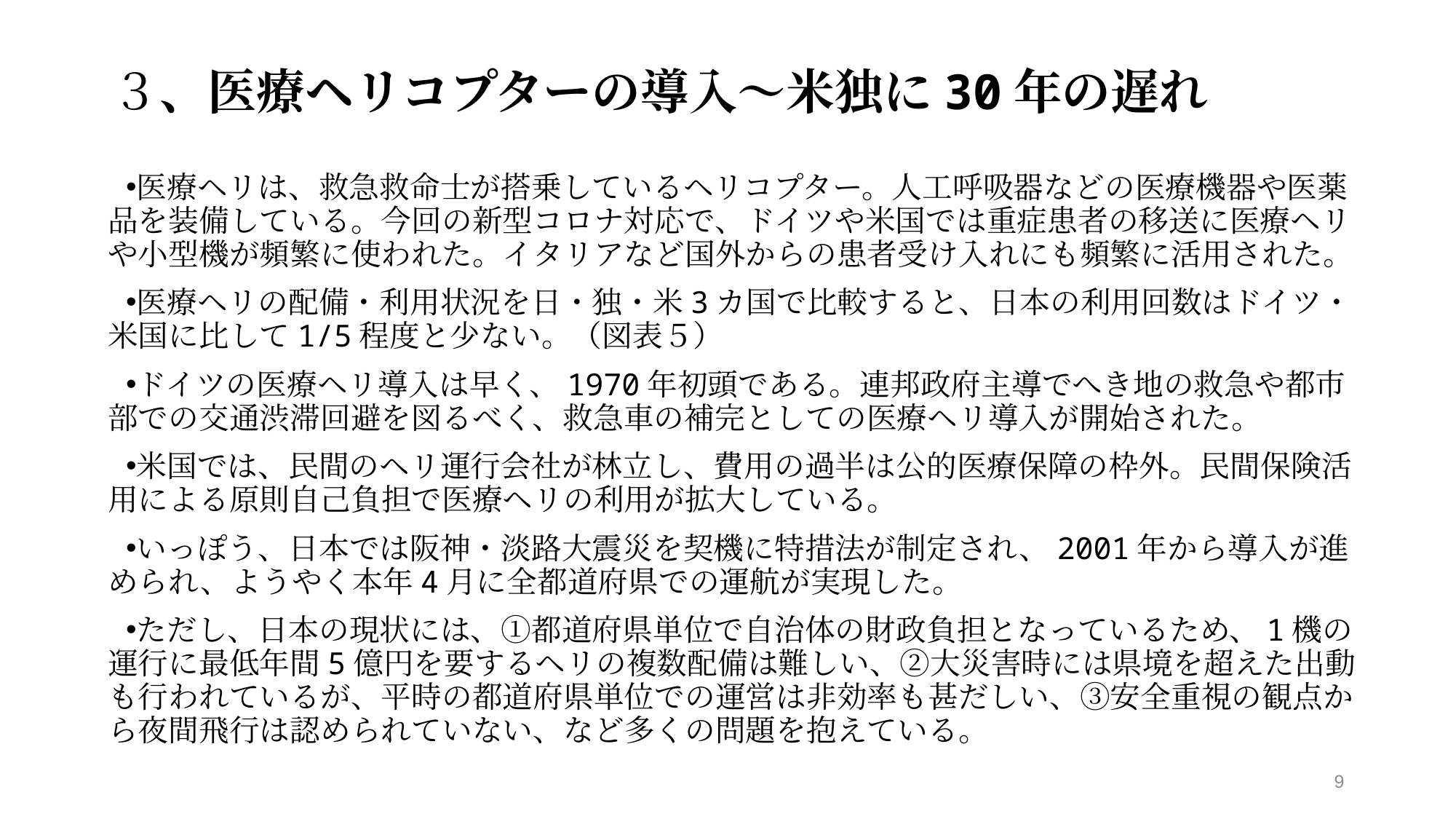

# ３、医療ヘリコプターの導入～米独に30年の遅れ
医療ヘリは、救急救命士が搭乗しているヘリコプター。人工呼吸器などの医療機器や医薬品を装備している。今回の新型コロナ対応で、ドイツや米国では重症患者の移送に医療ヘリや小型機が頻繁に使われた。イタリアなど国外からの患者受け入れにも頻繁に活用された。
医療ヘリの配備・利用状況を日・独・米3カ国で比較すると、日本の利用回数はドイツ・米国に比して1/5程度と少ない。（図表５）
ドイツの医療ヘリ導入は早く、1970年初頭である。連邦政府主導でへき地の救急や都市部での交通渋滞回避を図るべく、救急車の補完としての医療ヘリ導入が開始された。
米国では、民間のヘリ運行会社が林立し、費用の過半は公的医療保障の枠外。民間保険活用による原則自己負担で医療ヘリの利用が拡大している。
いっぽう、日本では阪神・淡路大震災を契機に特措法が制定され、2001年から導入が進められ、ようやく本年4月に全都道府県での運航が実現した。
ただし、日本の現状には、①都道府県単位で自治体の財政負担となっているため、1機の運行に最低年間5億円を要するヘリの複数配備は難しい、②大災害時には県境を超えた出動も行われているが、平時の都道府県単位での運営は非効率も甚だしい、③安全重視の観点から夜間飛行は認められていない、など多くの問題を抱えている。
9